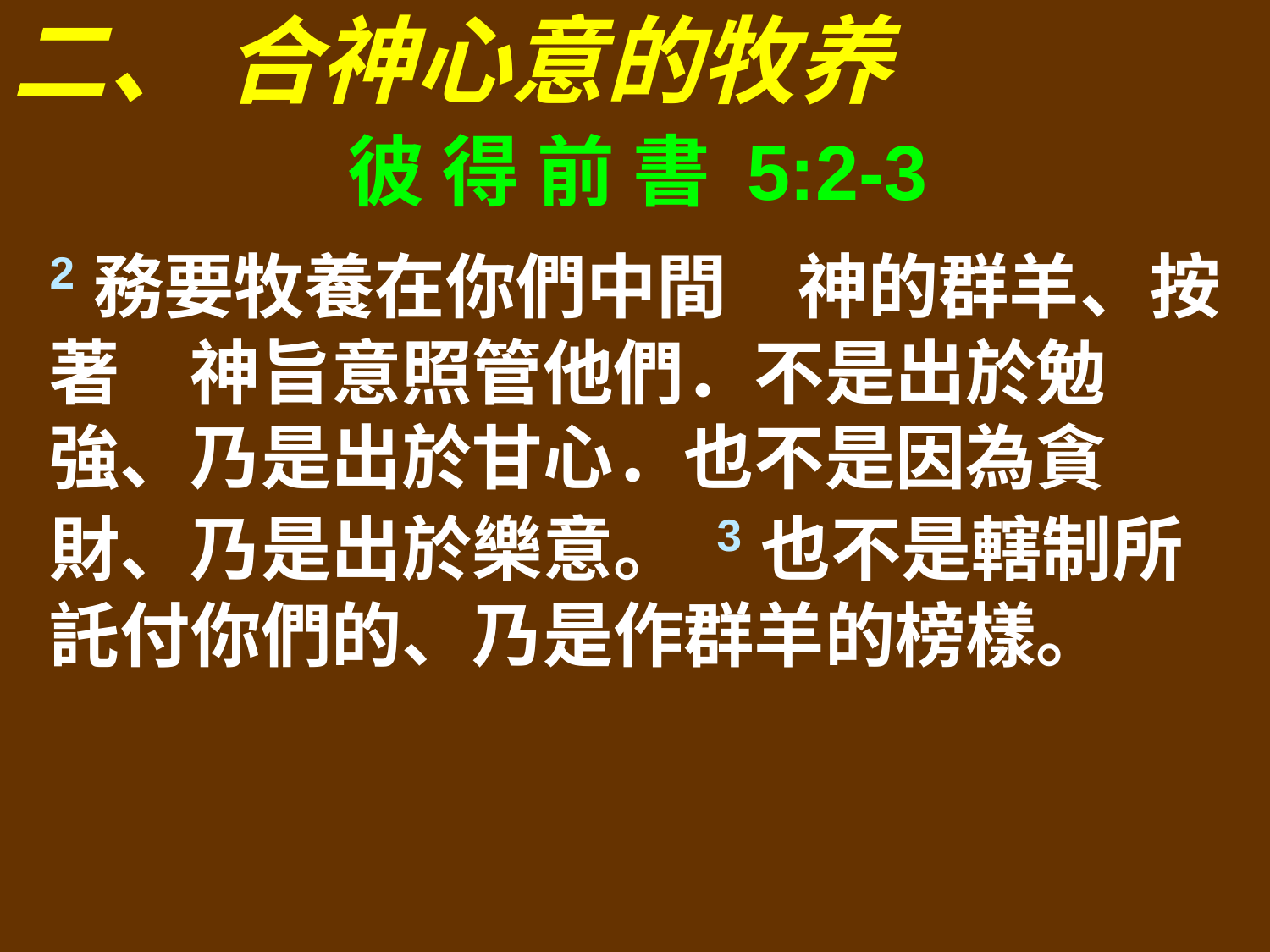

二、 合神心意的牧养
彼 得 前 書 5:2-3
2務要牧養在你們中間　神的群羊、按著　神旨意照管他們．不是出於勉強、乃是出於甘心．也不是因為貪財、乃是出於樂意。 3也不是轄制所託付你們的、乃是作群羊的榜樣。